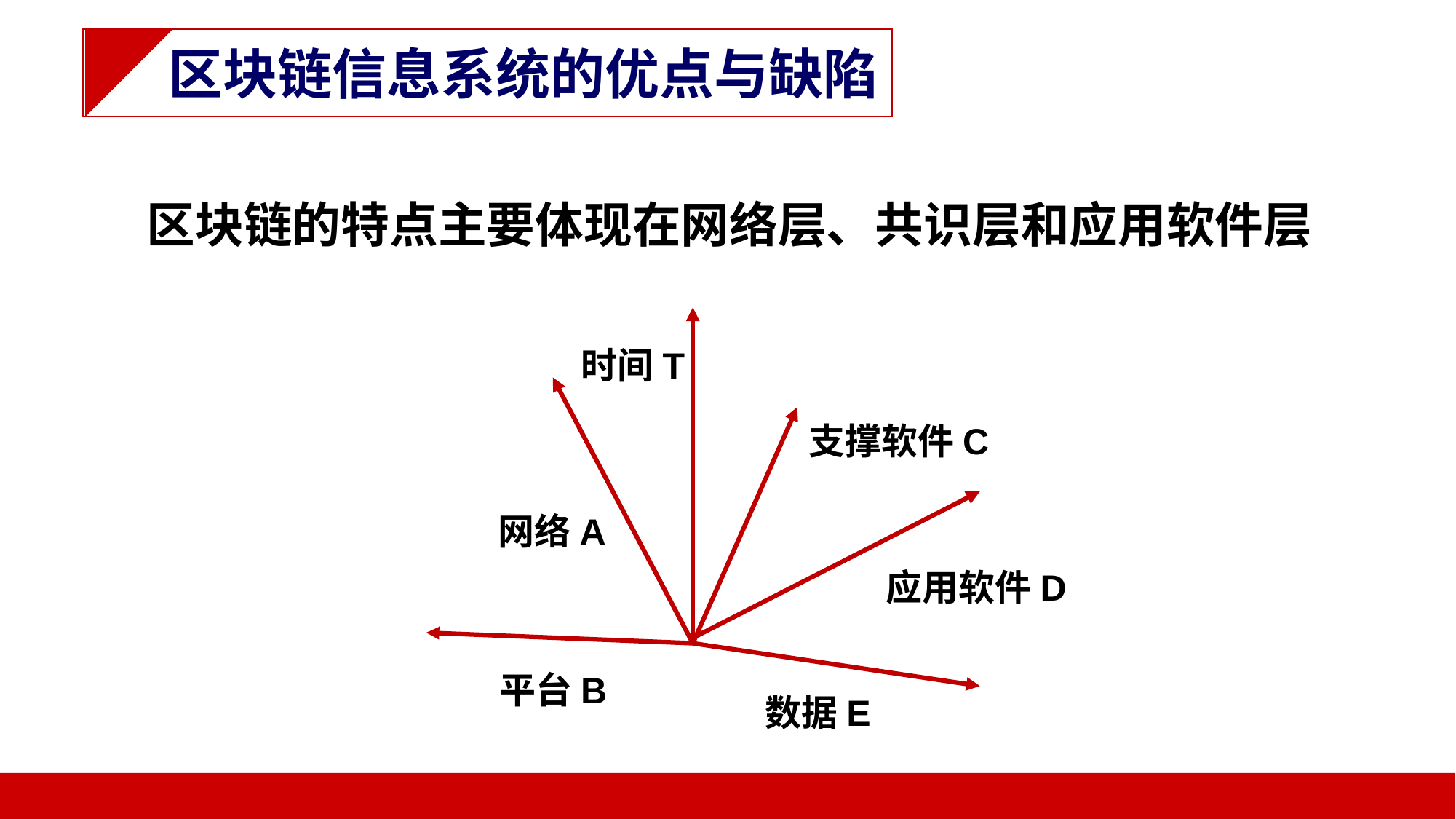

区块链信息系统的优点与缺陷
区块链的特点主要体现在网络层、共识层和应用软件层
时间T
支撑软件C
网络A
应用软件D
平台B
数据E